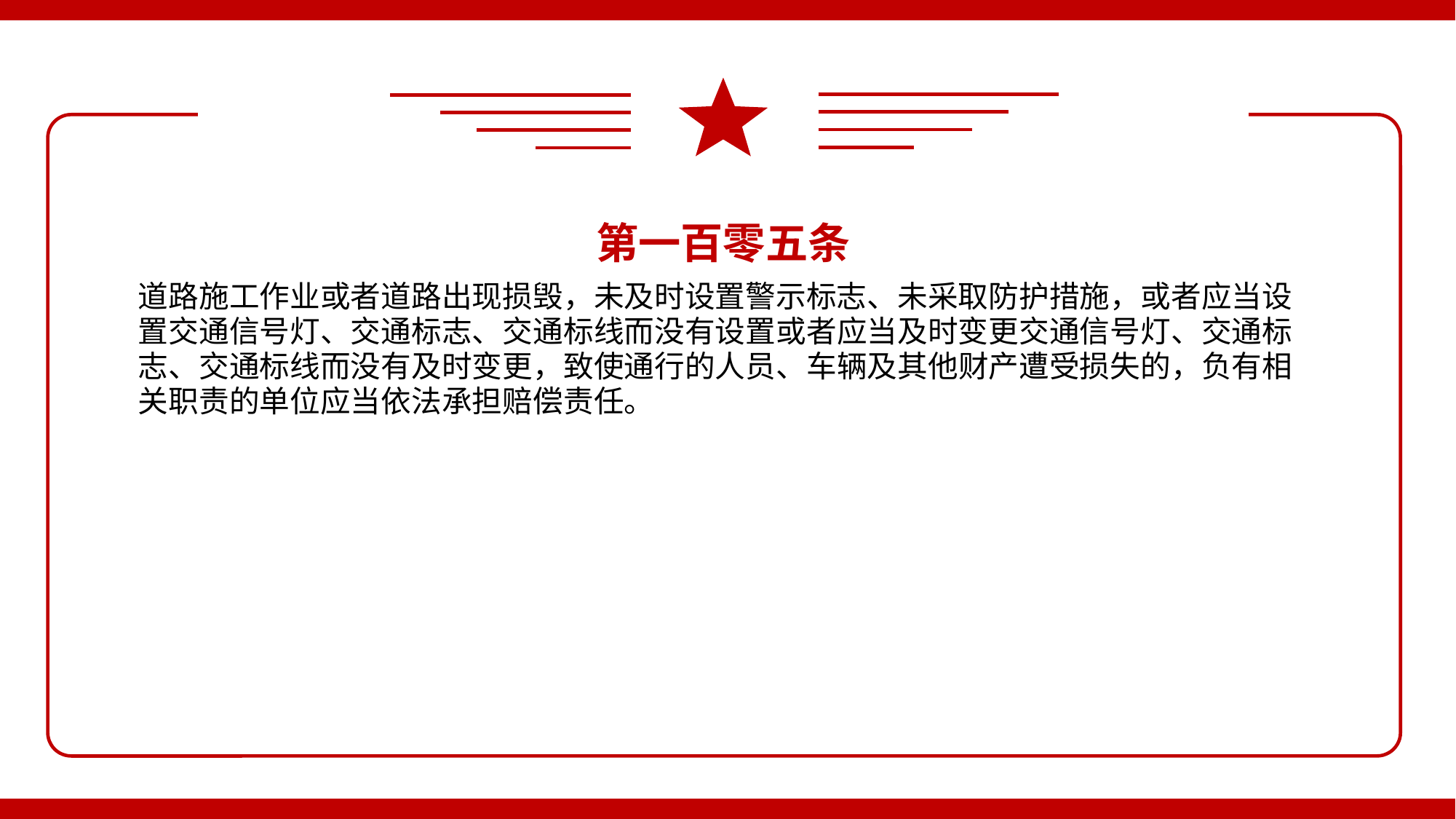

第一百零五条
道路施工作业或者道路出现损毁，未及时设置警示标志、未采取防护措施，或者应当设置交通信号灯、交通标志、交通标线而没有设置或者应当及时变更交通信号灯、交通标志、交通标线而没有及时变更，致使通行的人员、车辆及其他财产遭受损失的，负有相关职责的单位应当依法承担赔偿责任。